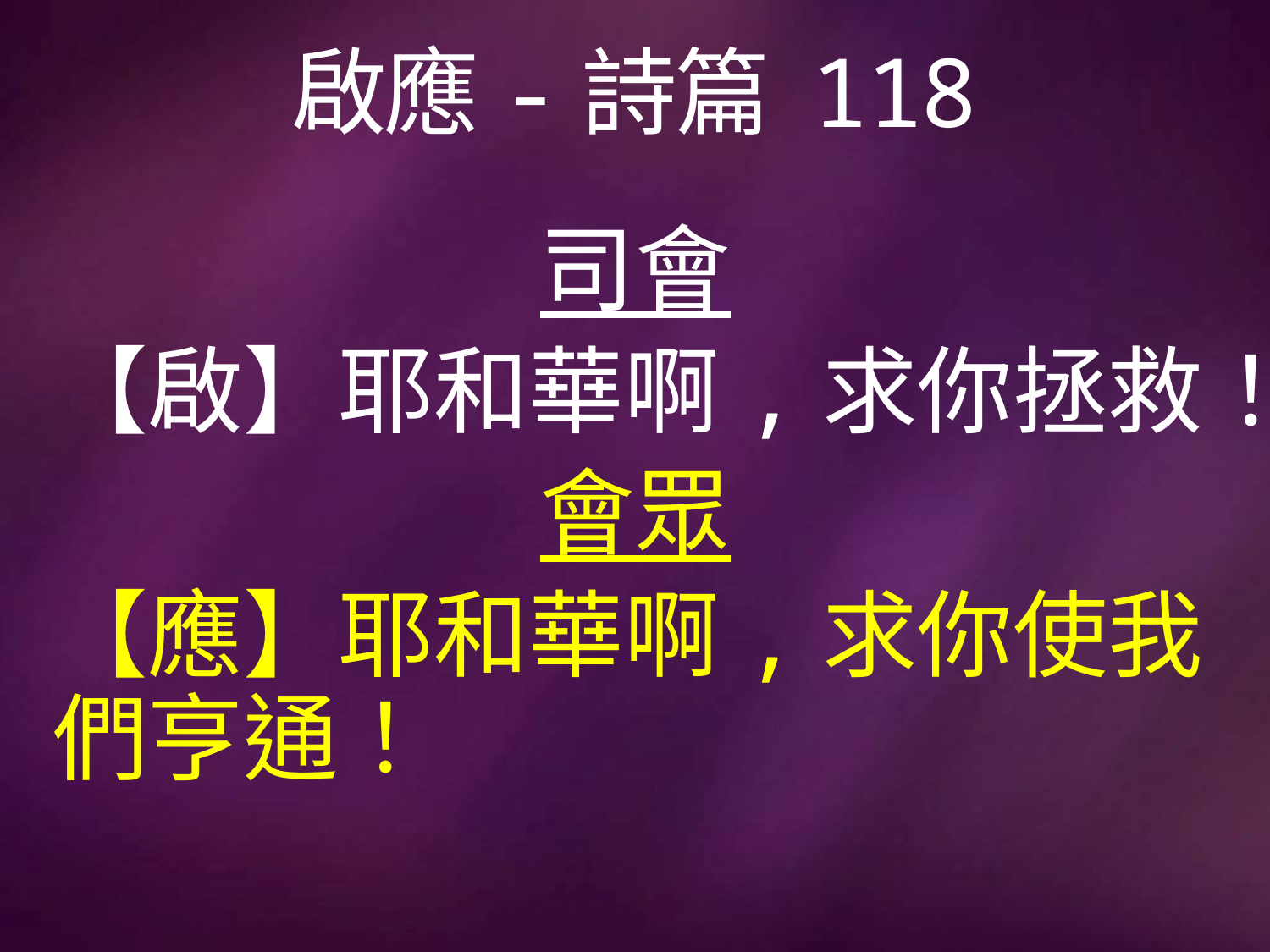

# 啟應-詩篇 118
司會
【啟】耶和華啊,求你拯救！
會眾
【應】耶和華啊,求你使我們亨通！